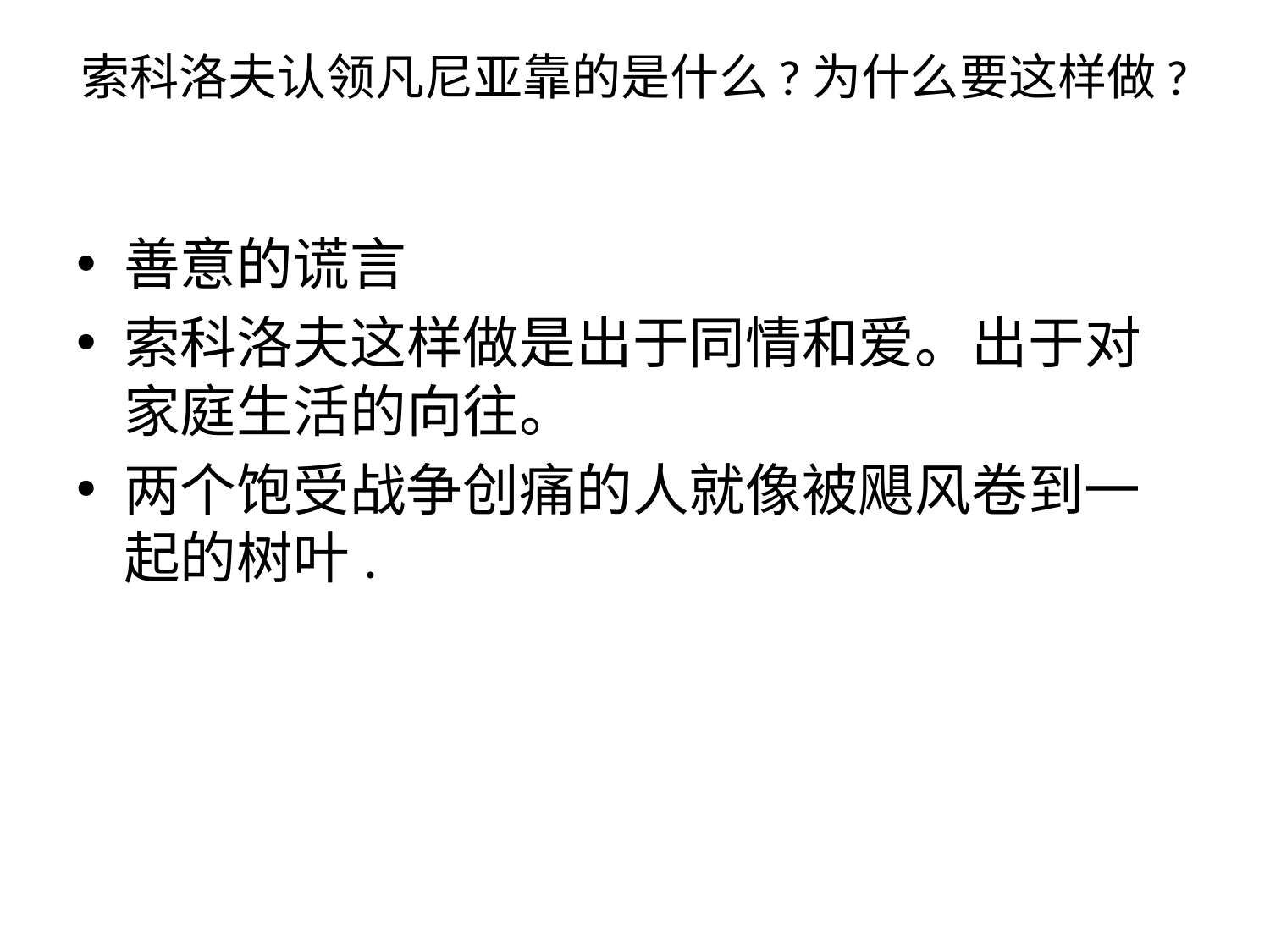

# 索科洛夫认领凡尼亚靠的是什么?为什么要这样做?
善意的谎言
索科洛夫这样做是出于同情和爱。出于对家庭生活的向往。
两个饱受战争创痛的人就像被飓风卷到一起的树叶.